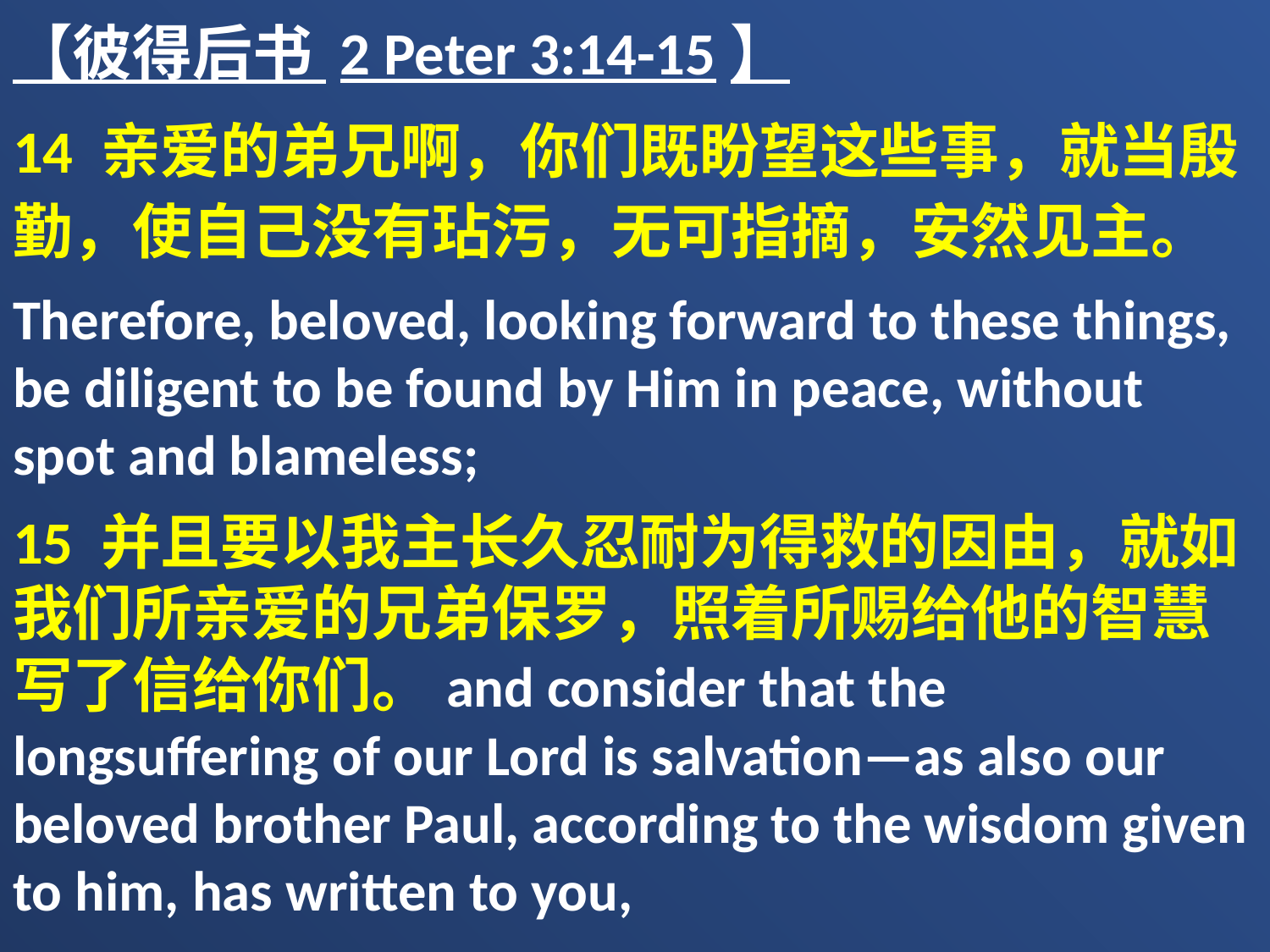

【彼得后书 2 Peter 3:14-15】
14 亲爱的弟兄啊，你们既盼望这些事，就当殷勤，使自己没有玷污，无可指摘，安然见主。
Therefore, beloved, looking forward to these things, be diligent to be found by Him in peace, without spot and blameless;
15 并且要以我主长久忍耐为得救的因由，就如我们所亲爱的兄弟保罗，照着所赐给他的智慧写了信给你们。and consider that the longsuffering of our Lord is salvation—as also our beloved brother Paul, according to the wisdom given to him, has written to you,